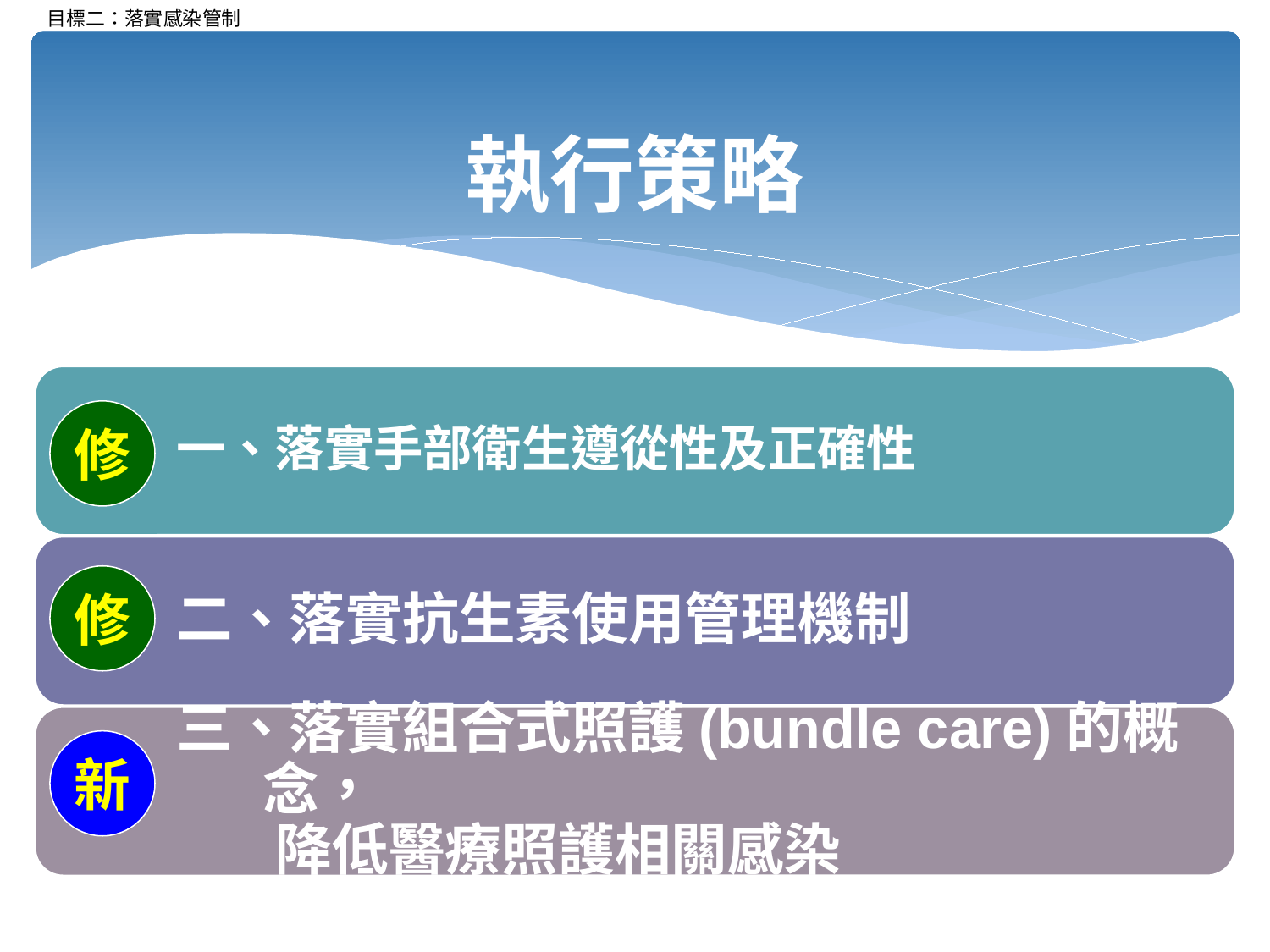

# 執行策略
一、落實手部衛生遵從性及正確性
二、落實抗生素使用管理機制
三、落實組合式照護(bundle care)的概念，
 降低醫療照護相關感染
修
修
新